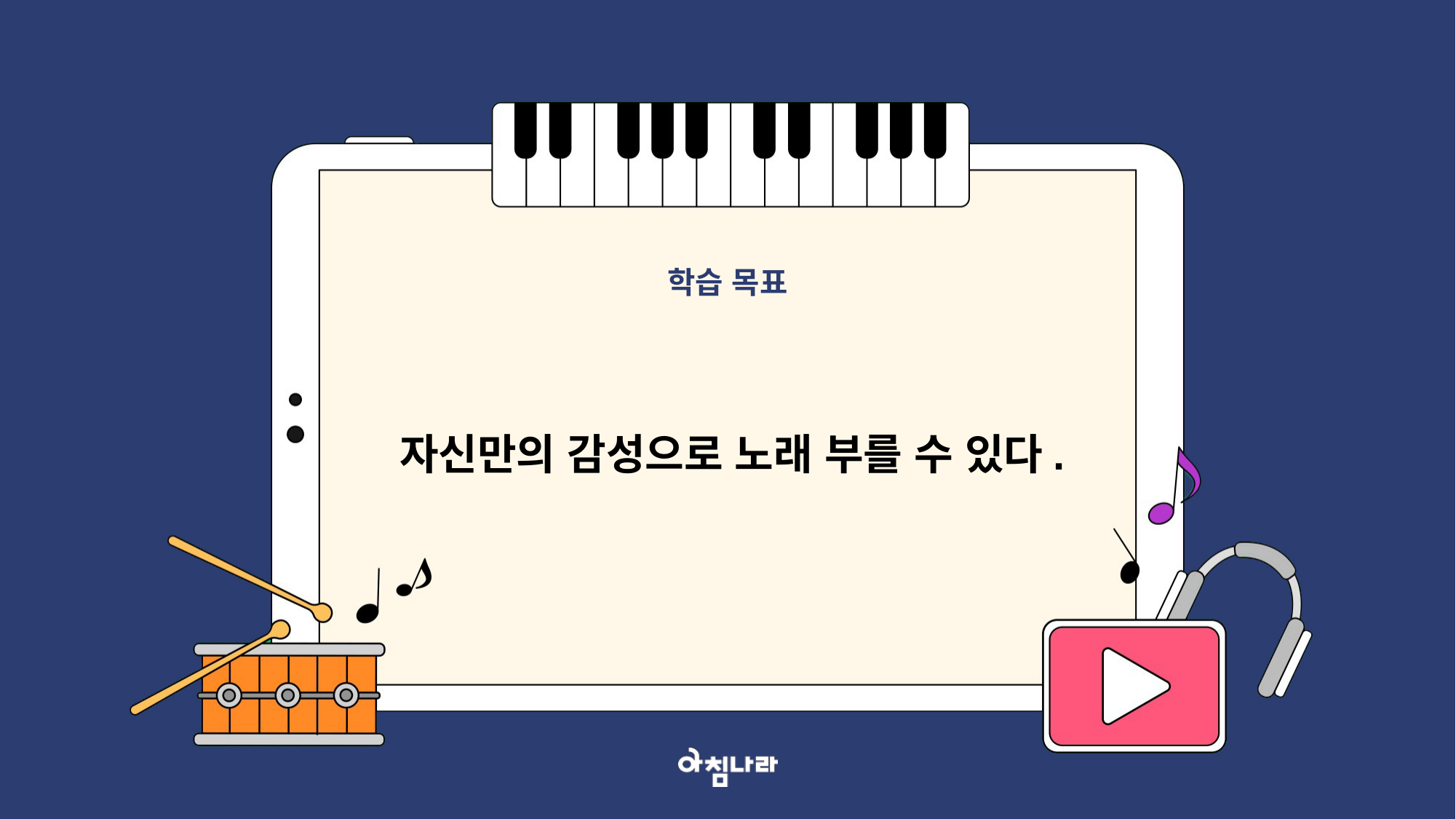

학습 목표
자신만의 감성으로 노래 부를 수 있다.